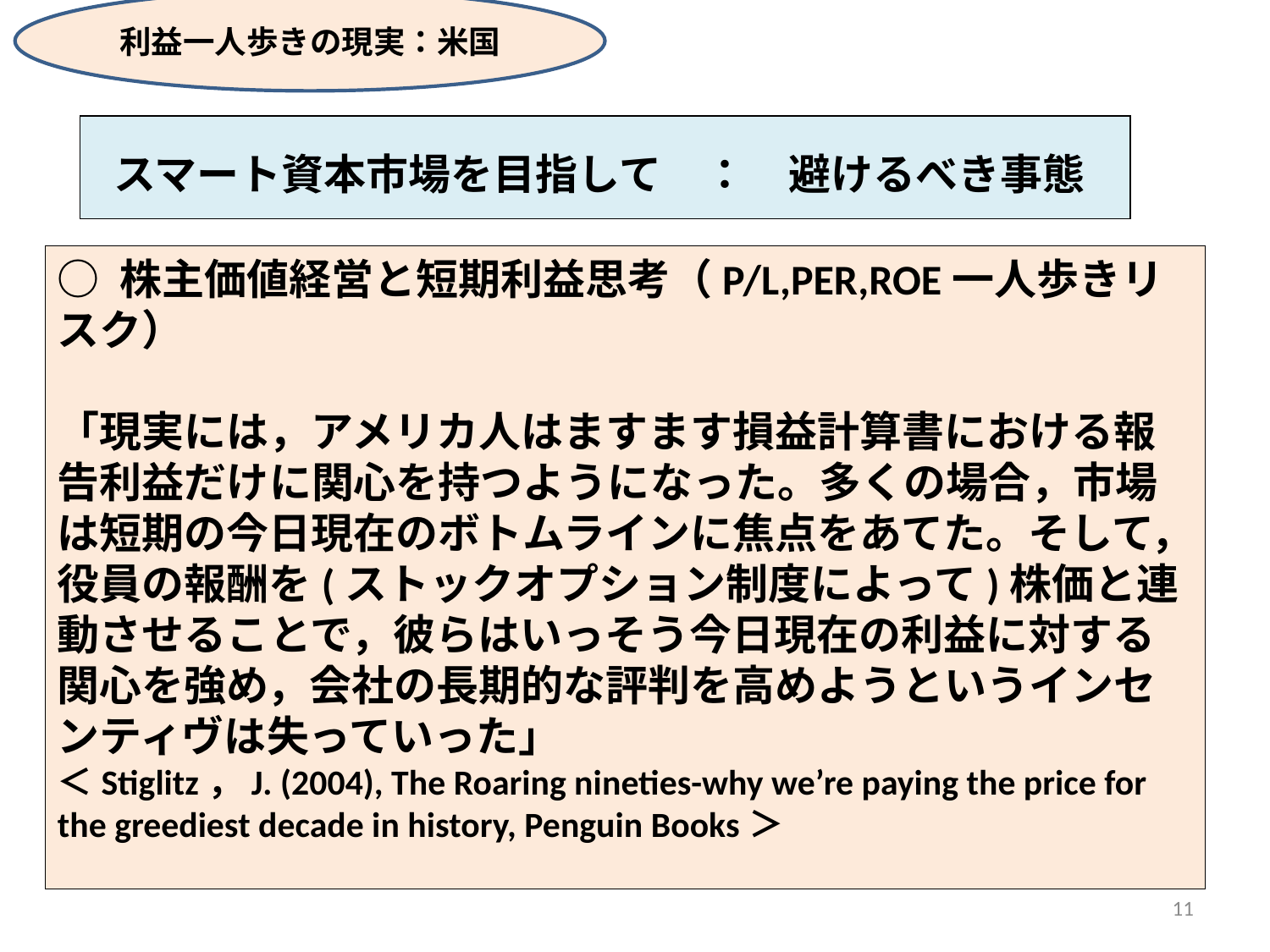

利益一人歩きの現実：米国
スマート資本市場を目指して　：　避けるべき事態
○ 株主価値経営と短期利益思考（P/L,PER,ROE一人歩きリスク）

「現実には，アメリカ人はますます損益計算書における報告利益だけに関心を持つようになった。多くの場合，市場は短期の今日現在のボトムラインに焦点をあてた。そして，役員の報酬を(ストックオプション制度によって)株価と連動させることで，彼らはいっそう今日現在の利益に対する関心を強め，会社の長期的な評判を高めようというインセンティヴは失っていった」
＜Stiglitz，J. (2004), The Roaring nineties-why we’re paying the price for the greediest decade in history, Penguin Books＞

11